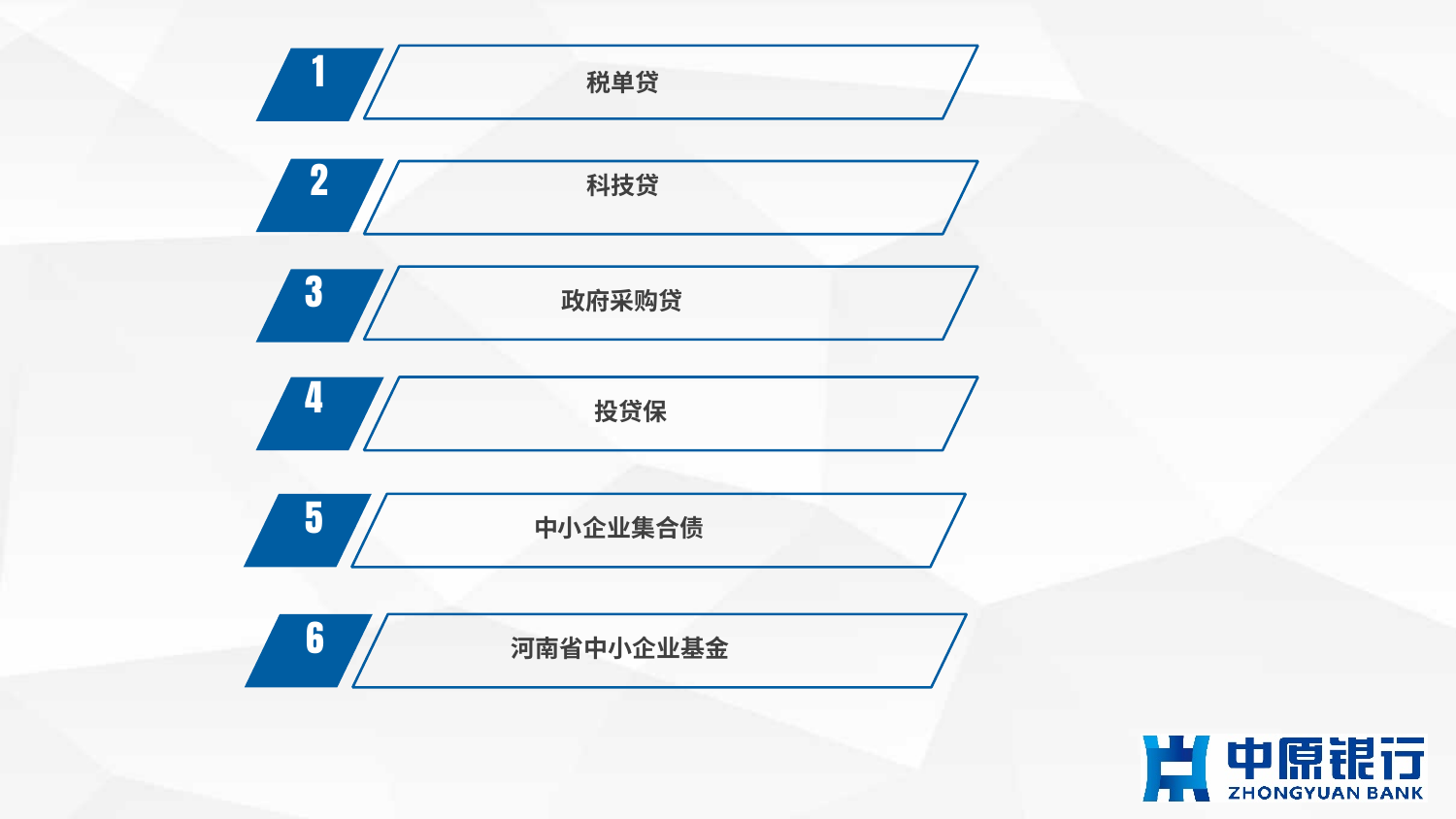

1

科技贷
税单贷
2

3

政府采购贷
4

投贷保
5

中小企业集合债
6

河南省中小企业基金